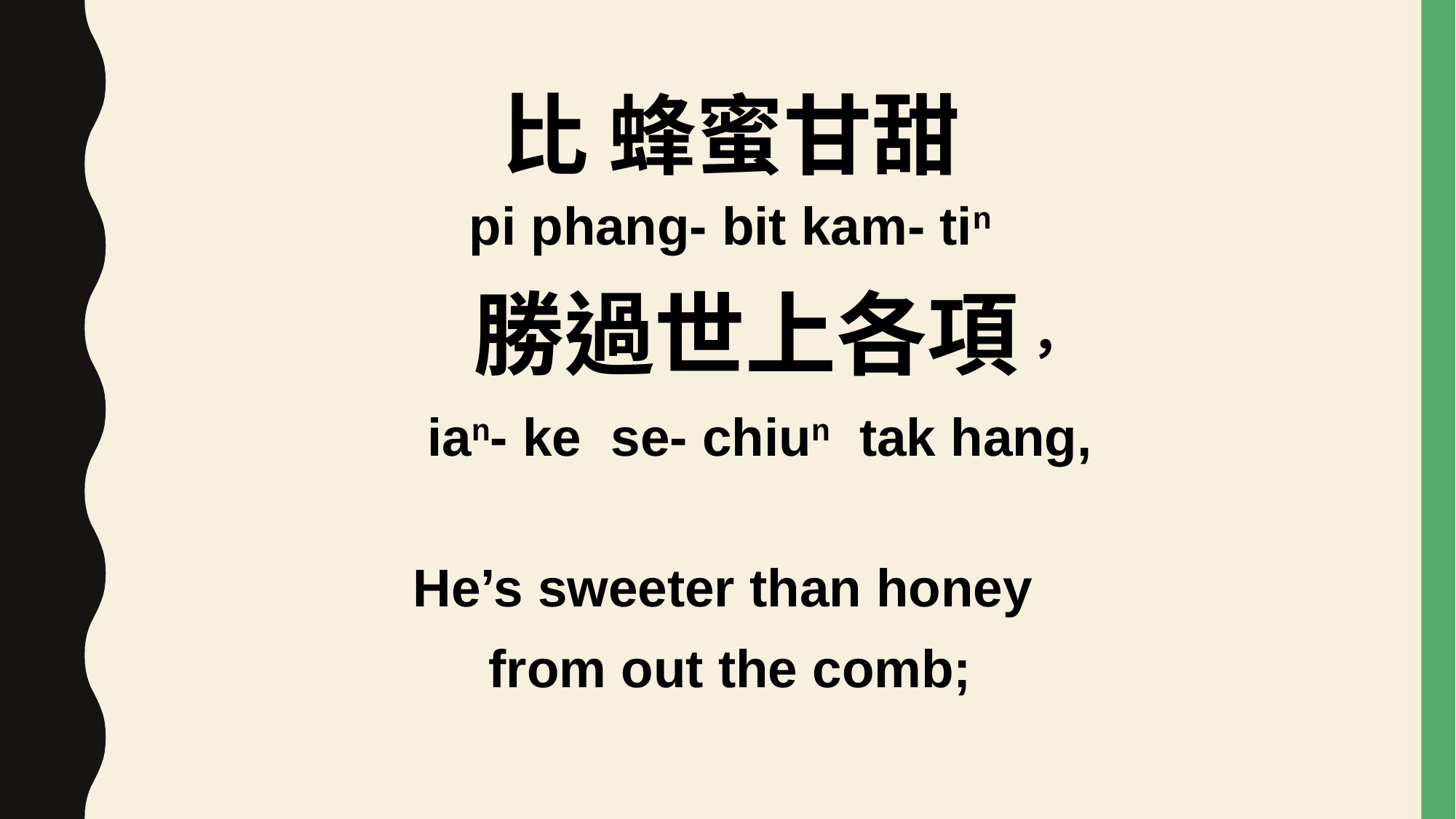

比 蜂蜜甘甜
pi phang- bit kam- tin
   勝過世上各項，
    ian- ke  se- chiun  tak hang,
He’s sweeter than honey
from out the comb;